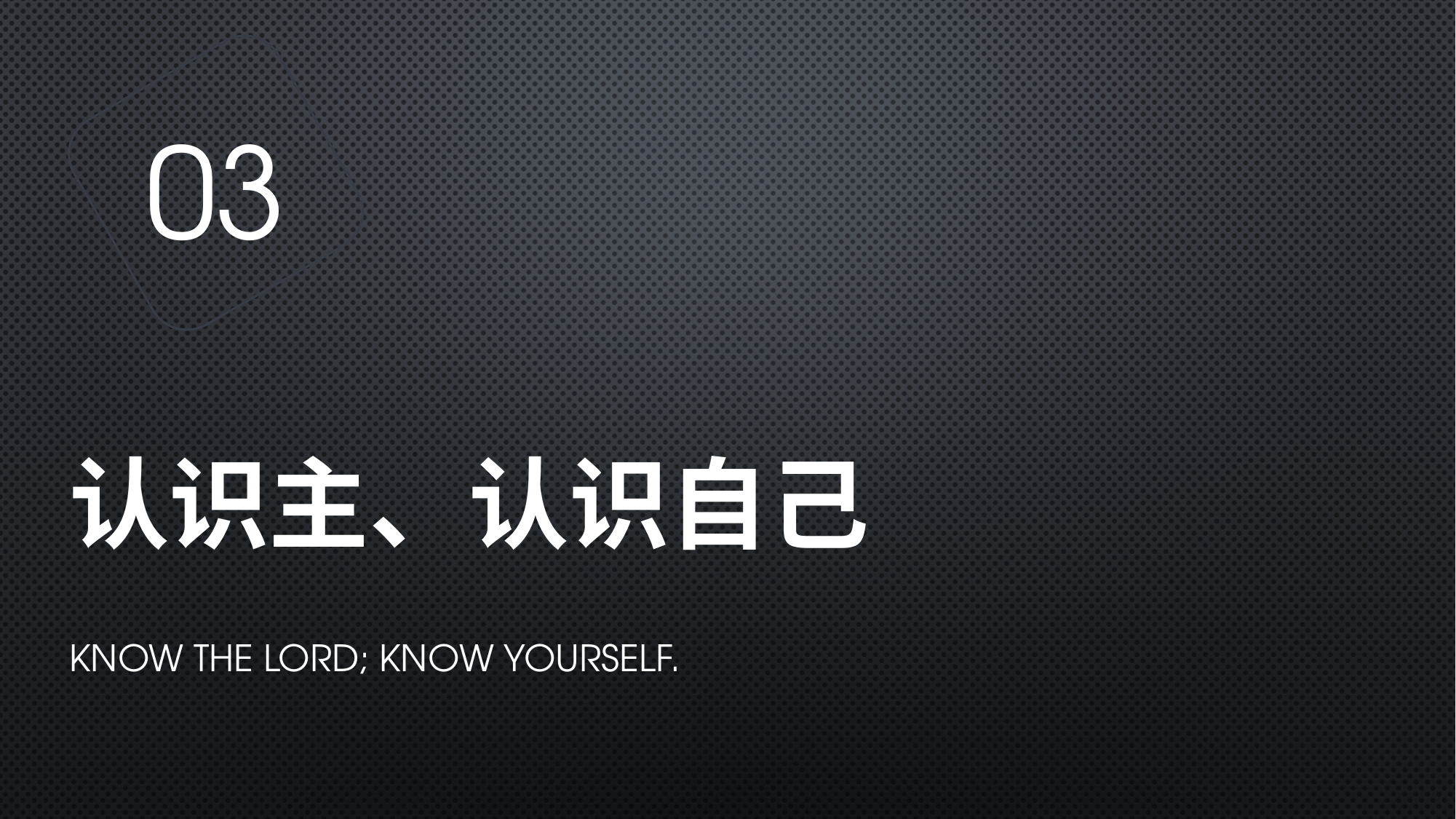

03
# 认识主、认识自己
Know the Lord; know yourself.